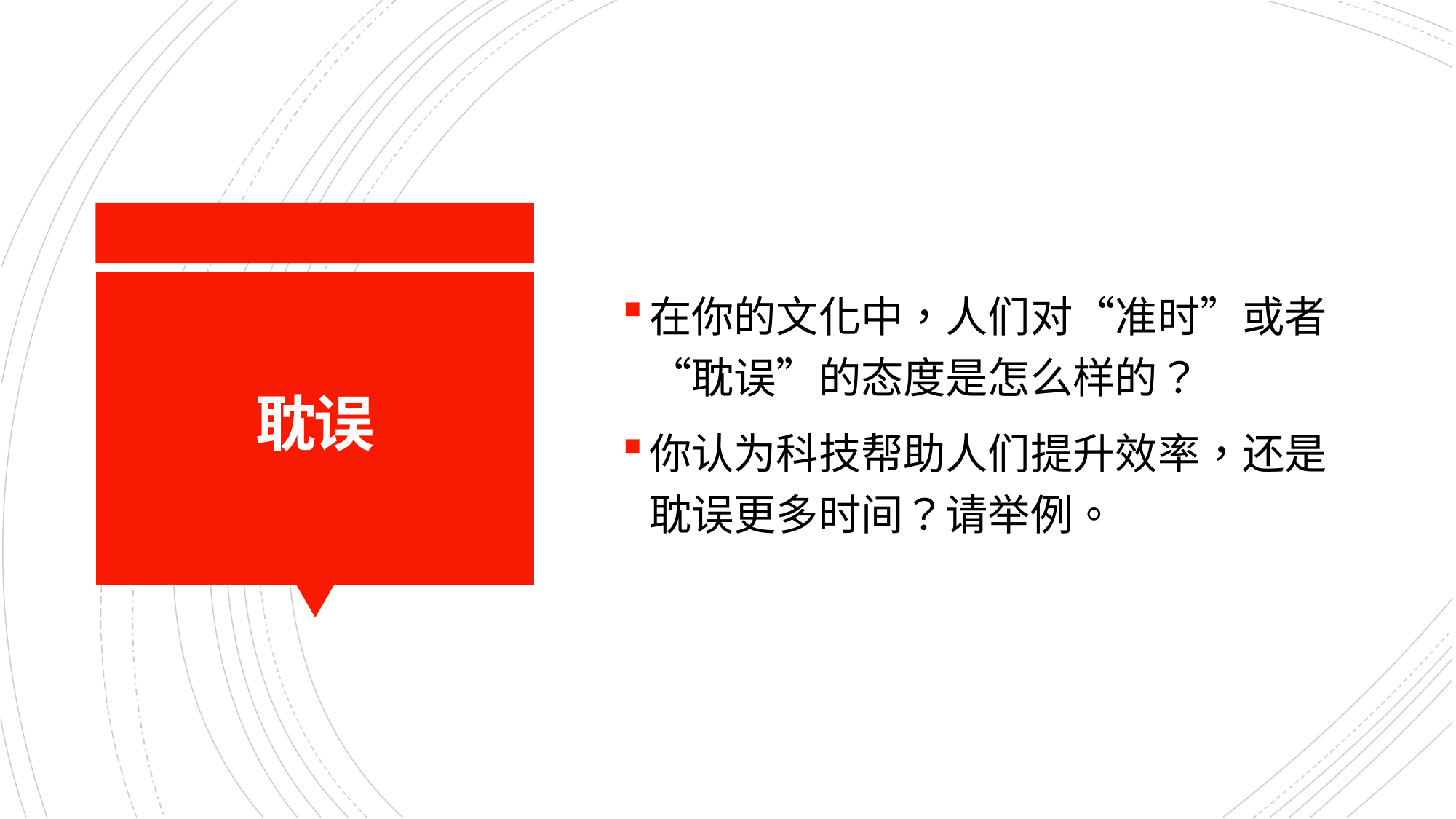

在你的文化中，人们对“准时”或者“耽误”的态度是怎么样的？
你认为科技帮助人们提升效率，还是耽误更多时间？请举例。
# 耽误